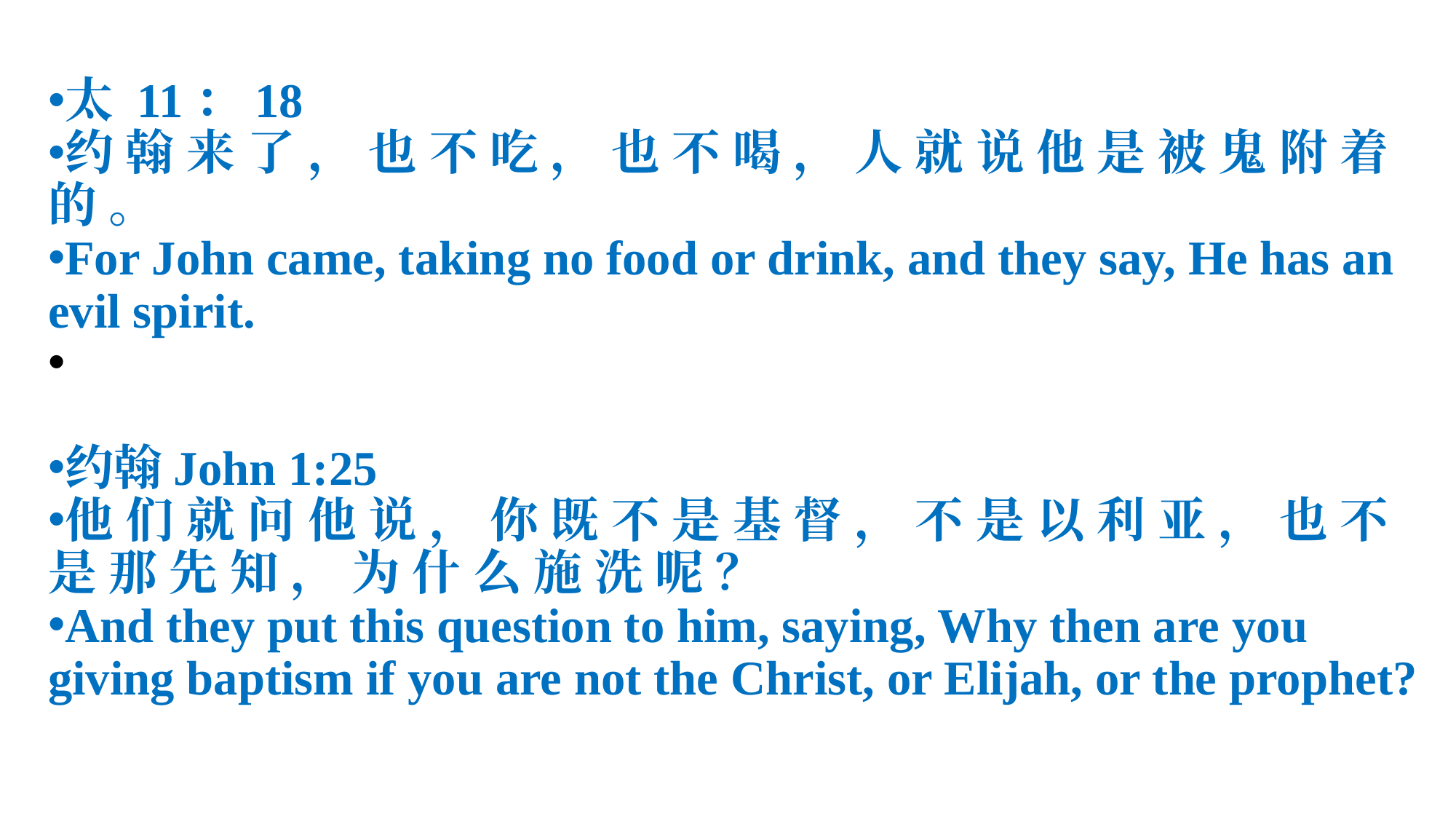

太 11：18
约 翰 来 了 ， 也 不 吃 ， 也 不 喝 ， 人 就 说 他 是 被 鬼 附 着 的 。
For John came, taking no food or drink, and they say, He has an evil spirit.

约翰John 1:25
他 们 就 问 他 说 ， 你 既 不 是 基 督 ， 不 是 以 利 亚 ， 也 不 是 那 先 知 ， 为 什 么 施 洗 呢 ？
And they put this question to him, saying, Why then are you giving baptism if you are not the Christ, or Elijah, or the prophet?